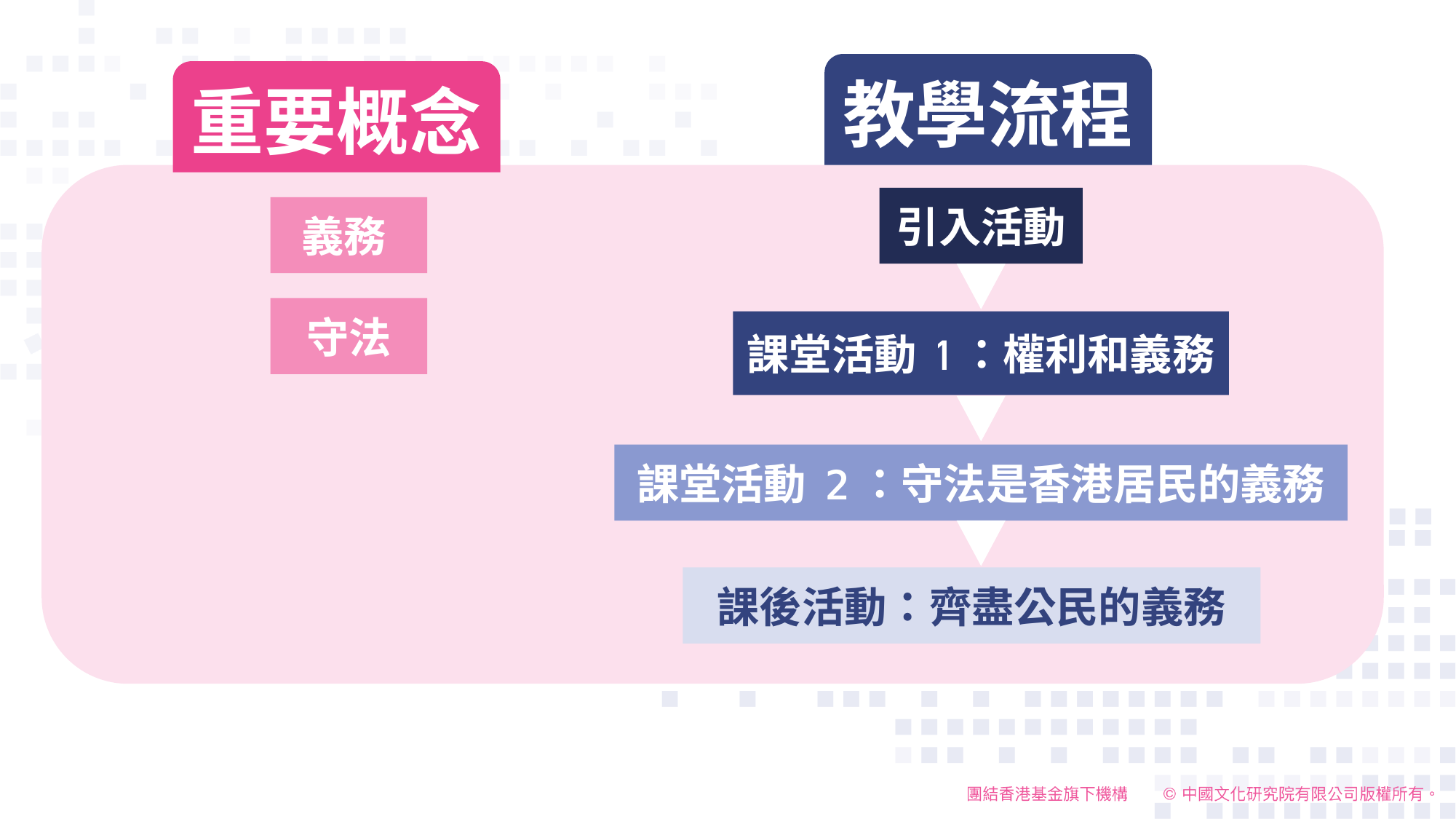

教學流程
重要概念

引入活動
義務

守法
課堂活動 1：權利和義務

課堂活動 2：守法是香港居民的義務

課後活動：齊盡公民的義務